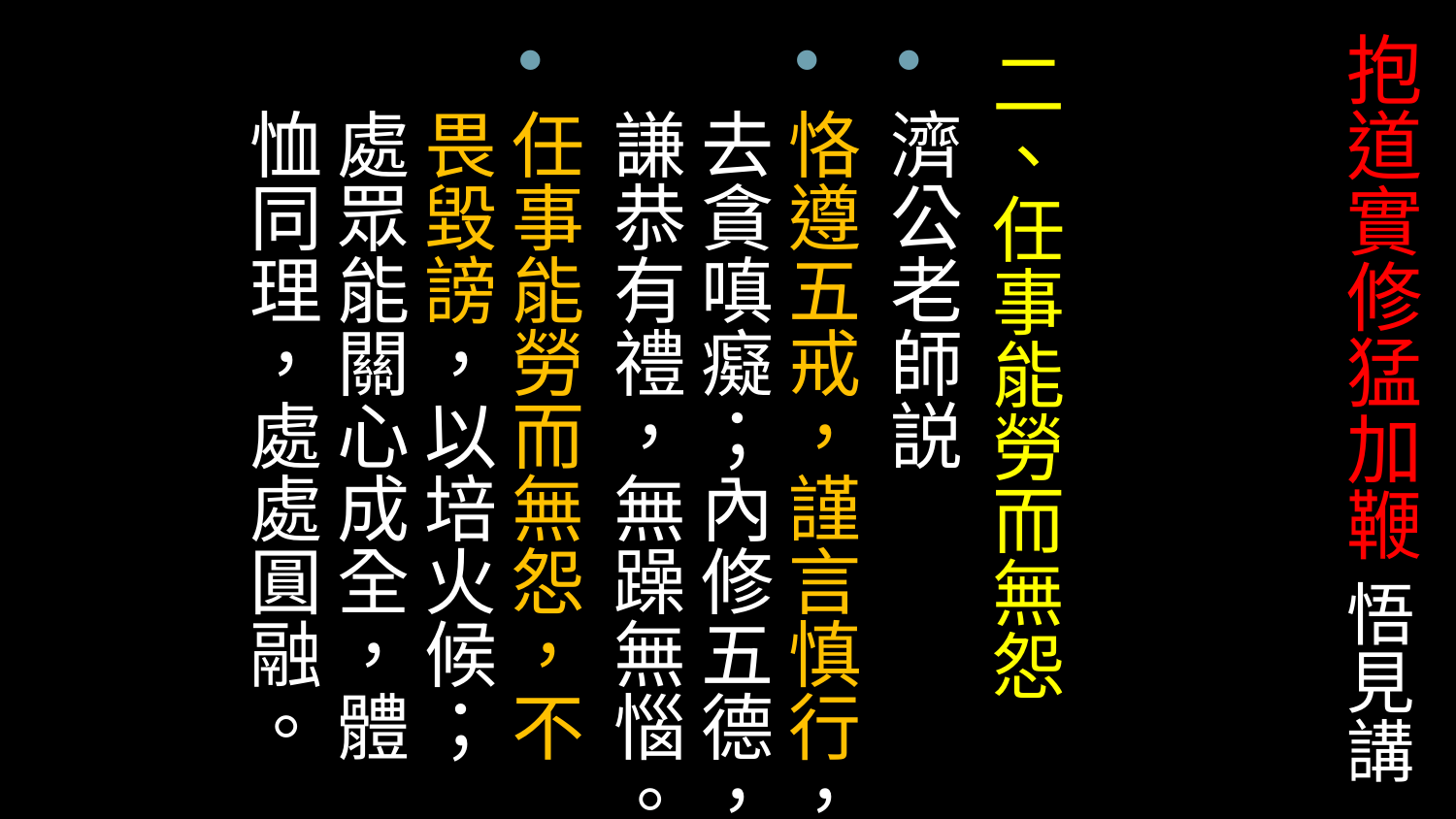

# 抱道實修猛加鞭 悟見講
二、任事能勞而無怨
濟公老師説
恪遵五戒，謹言慎行，去貪嗔癡；內修五德，謙恭有禮，無躁無惱。
任事能勞而無怨，不畏毀謗，以培火候；處眾能關心成全，體恤同理，處處圓融。